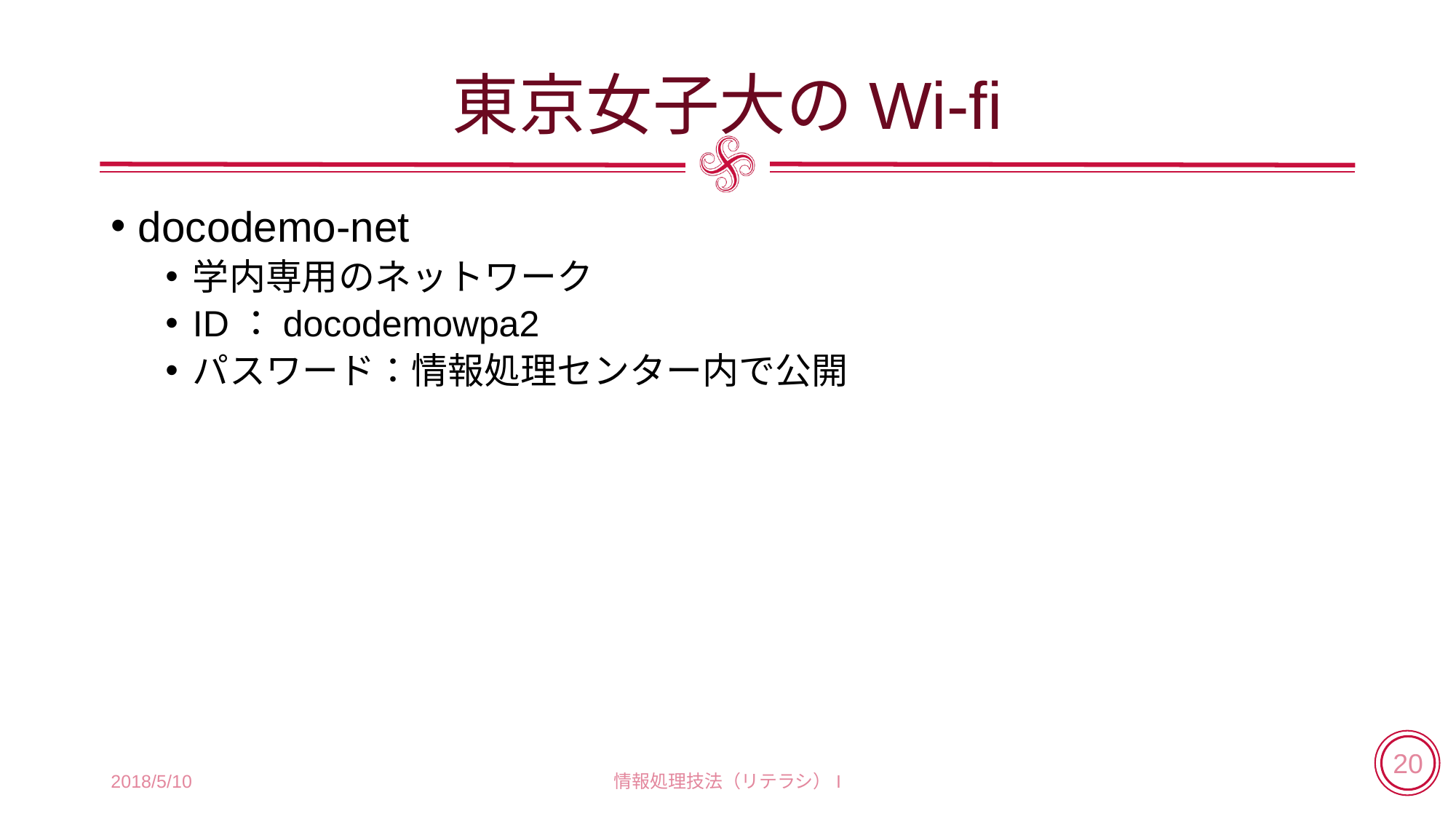

# 東京女子大のWi-fi
docodemo-net
学内専用のネットワーク
ID：docodemowpa2
パスワード：情報処理センター内で公開
2018/5/10
情報処理技法（リテラシ）I